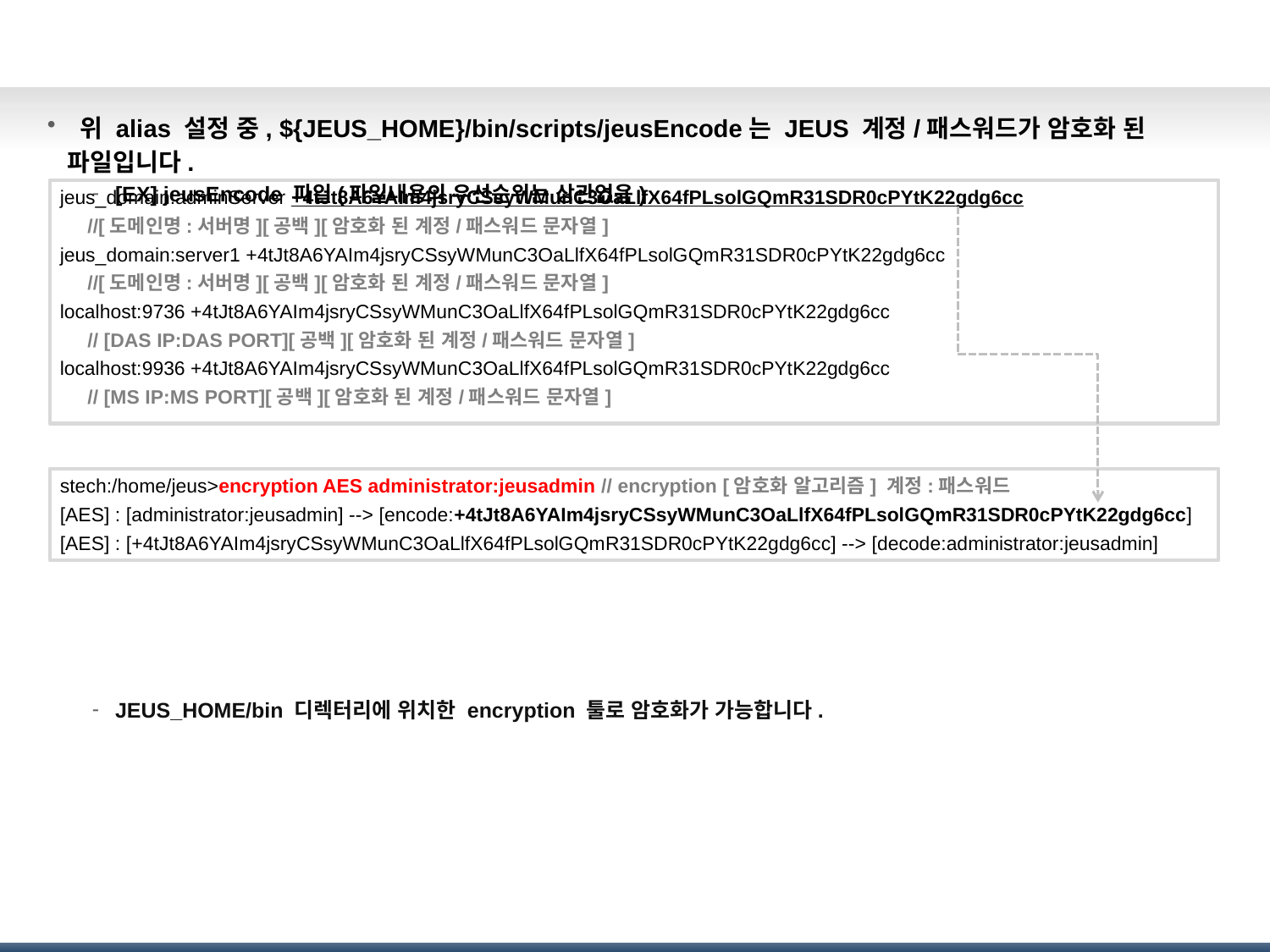

# 사용자 프로파일(2/2)
 위 alias 설정 중, ${JEUS_HOME}/bin/scripts/jeusEncode는 JEUS 계정/패스워드가 암호화 된 파일입니다.
[EX] jeusEncode 파일(파일내용의 우선순위는 상관없음)

JEUS_HOME/bin 디렉터리에 위치한 encryption 툴로 암호화가 가능합니다.

jeus_domain:adminServer +4tJt8A6YAIm4jsryCSsyWMunC3OaLlfX64fPLsolGQmR31SDR0cPYtK22gdg6cc
     //[도메인명:서버명][공백][암호화 된 계정/패스워드 문자열]
jeus_domain:server1 +4tJt8A6YAIm4jsryCSsyWMunC3OaLlfX64fPLsolGQmR31SDR0cPYtK22gdg6cc
     //[도메인명:서버명][공백][암호화 된 계정/패스워드 문자열]
localhost:9736 +4tJt8A6YAIm4jsryCSsyWMunC3OaLlfX64fPLsolGQmR31SDR0cPYtK22gdg6cc
     // [DAS IP:DAS PORT][공백][암호화 된 계정/패스워드 문자열]
localhost:9936 +4tJt8A6YAIm4jsryCSsyWMunC3OaLlfX64fPLsolGQmR31SDR0cPYtK22gdg6cc
     // [MS IP:MS PORT][공백][암호화 된 계정/패스워드 문자열]
stech:/home/jeus>encryption AES administrator:jeusadmin // encryption [암호화 알고리즘] 계정:패스워드
[AES] : [administrator:jeusadmin] --> [encode:+4tJt8A6YAIm4jsryCSsyWMunC3OaLlfX64fPLsolGQmR31SDR0cPYtK22gdg6cc]
[AES] : [+4tJt8A6YAIm4jsryCSsyWMunC3OaLlfX64fPLsolGQmR31SDR0cPYtK22gdg6cc] --> [decode:administrator:jeusadmin]